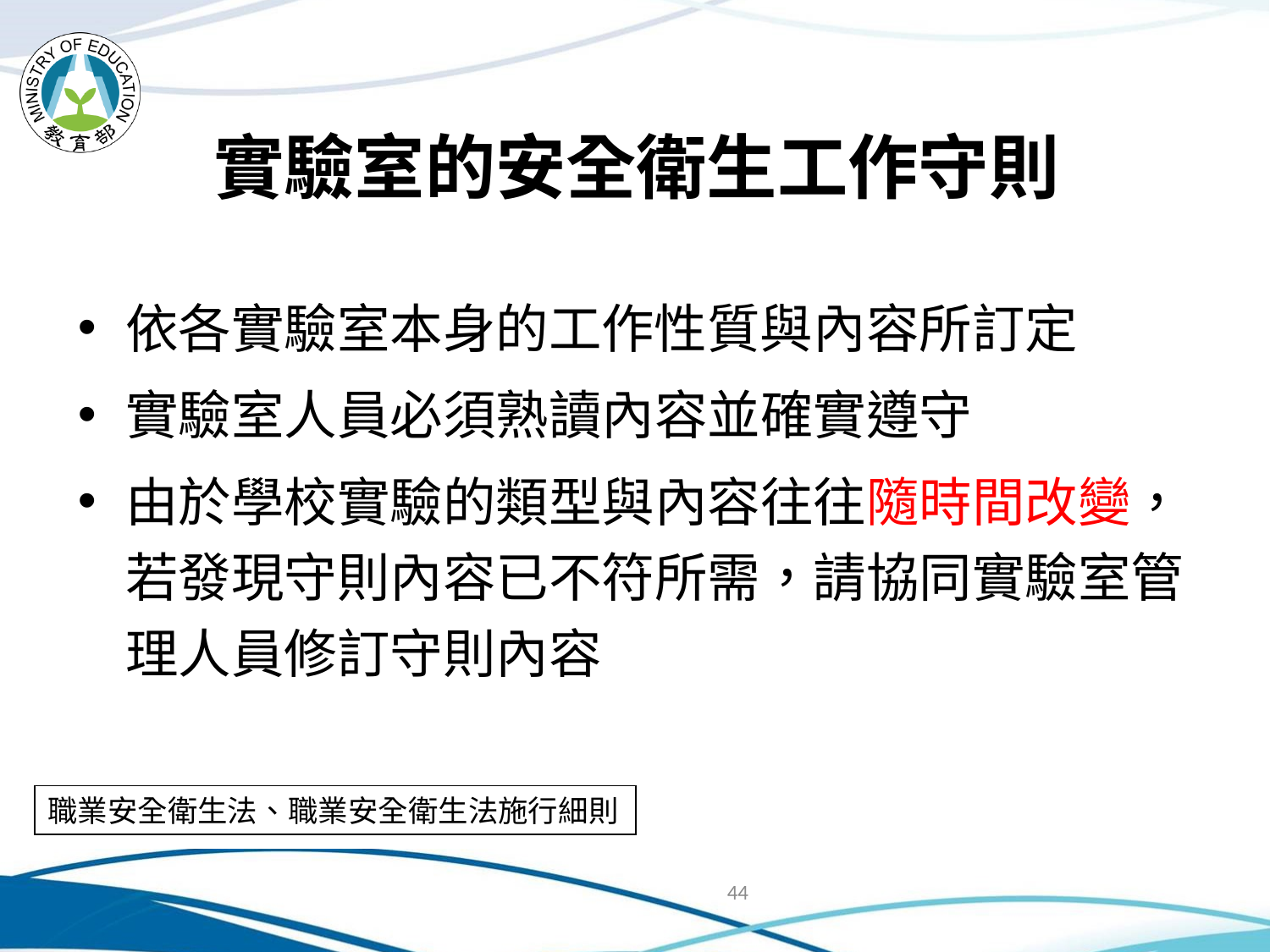

# 實驗室的安全衛生工作守則
依各實驗室本身的工作性質與內容所訂定
實驗室人員必須熟讀內容並確實遵守
由於學校實驗的類型與內容往往隨時間改變，若發現守則內容已不符所需，請協同實驗室管理人員修訂守則內容
職業安全衛生法、職業安全衛生法施行細則
44